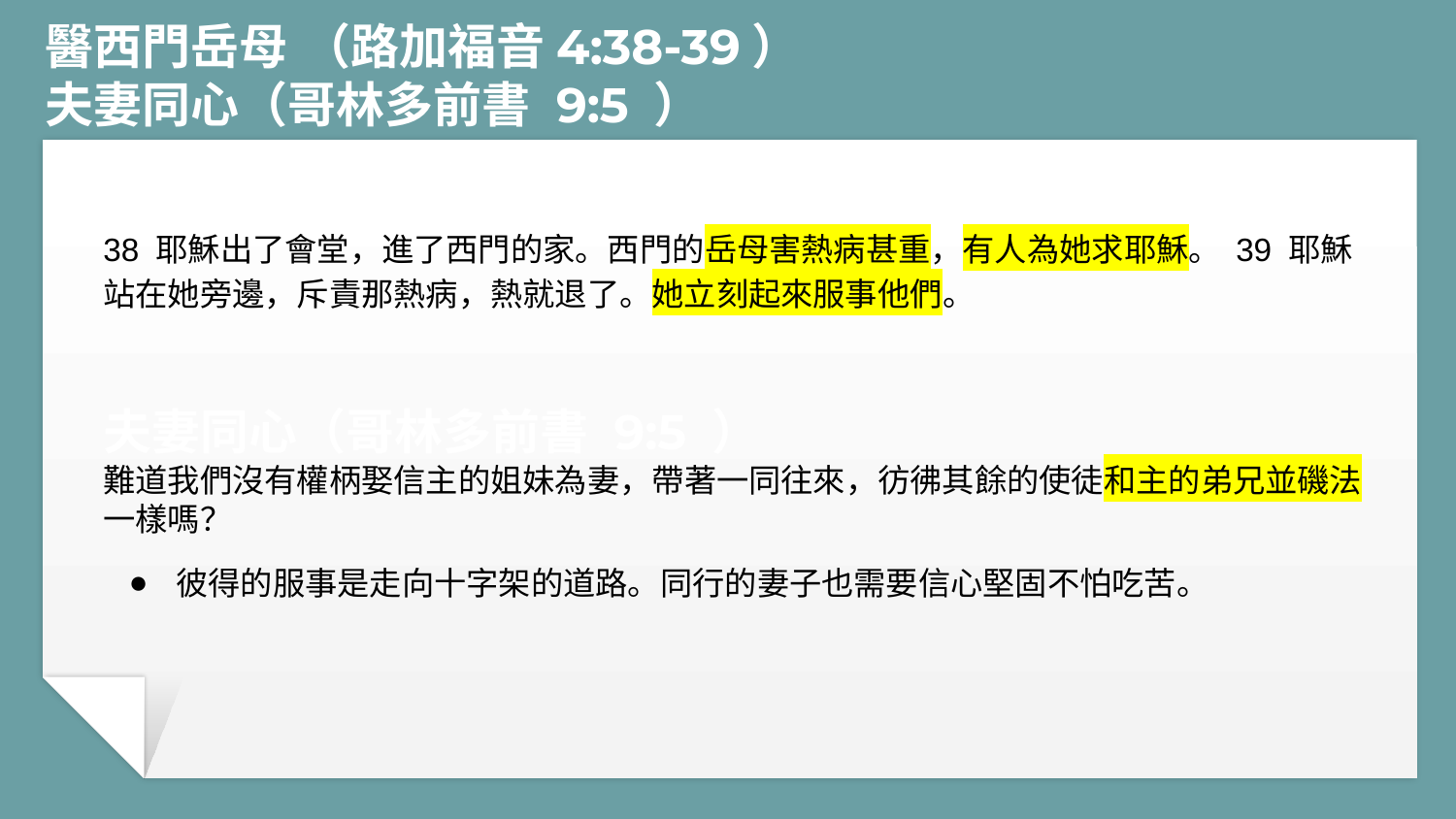

# 醫西門岳母 （路加福音4:38-39）
夫妻同心（哥林多前書 9:5 ）

38 耶穌出了會堂，進了西門的家。西門的岳母害熱病甚重，有人為她求耶穌。 39 耶穌站在她旁邊，斥責那熱病，熱就退了。她立刻起來服事他們。

夫妻同心（哥林多前書 9:5 ）
難道我們沒有權柄娶信主的姐妹為妻，帶著一同往來，彷彿其餘的使徒和主的弟兄並磯法一樣嗎？
彼得的服事是走向十字架的道路。同行的妻子也需要信心堅固不怕吃苦。